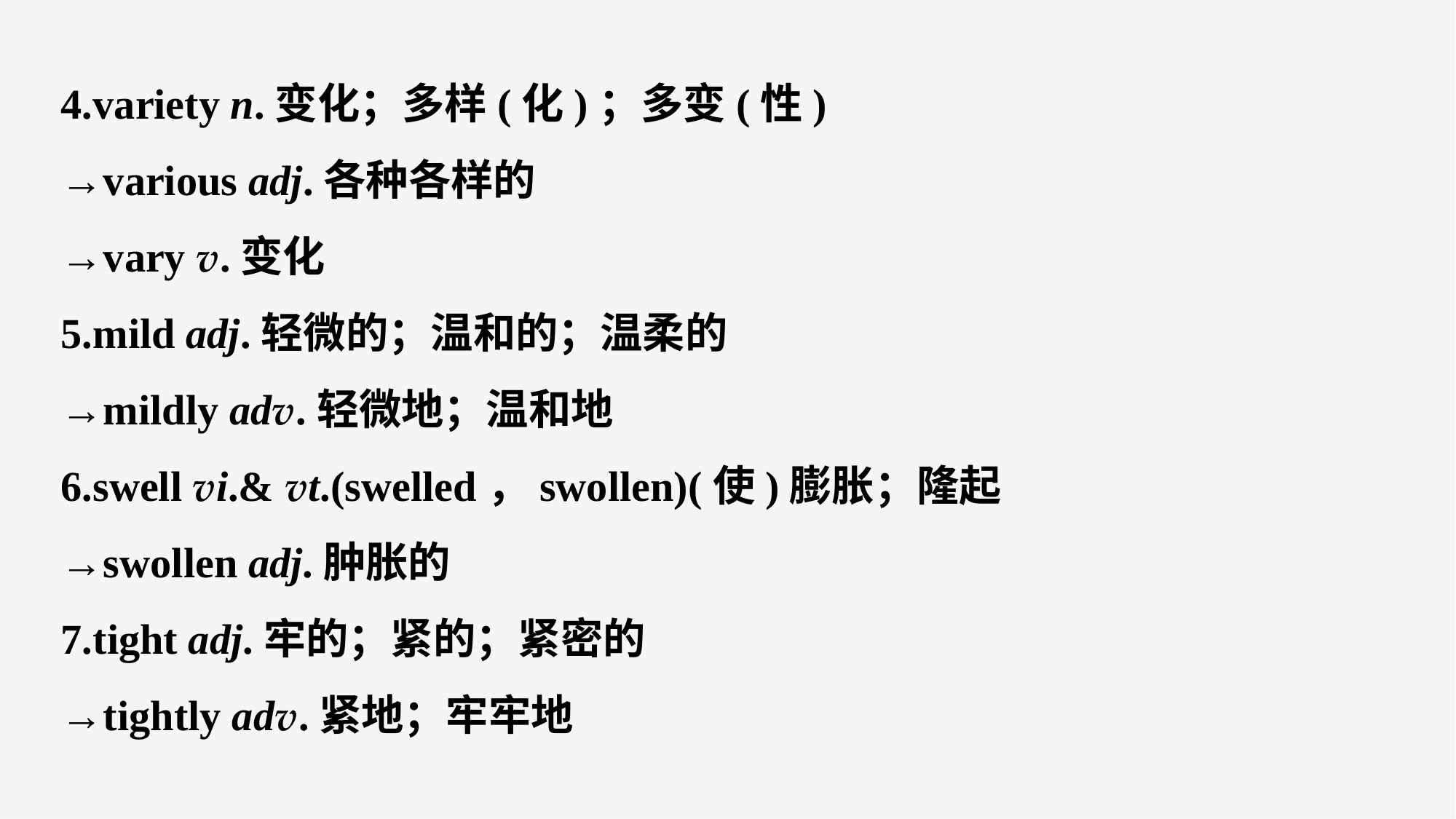

4.variety n.变化；多样(化)；多变(性)
→various adj.各种各样的
→vary v.变化
5.mild adj.轻微的；温和的；温柔的
→mildly adv.轻微地；温和地
6.swell vi.& vt.(swelled，swollen)(使)膨胀；隆起
→swollen adj.肿胀的
7.tight adj.牢的；紧的；紧密的
→tightly adv.紧地；牢牢地